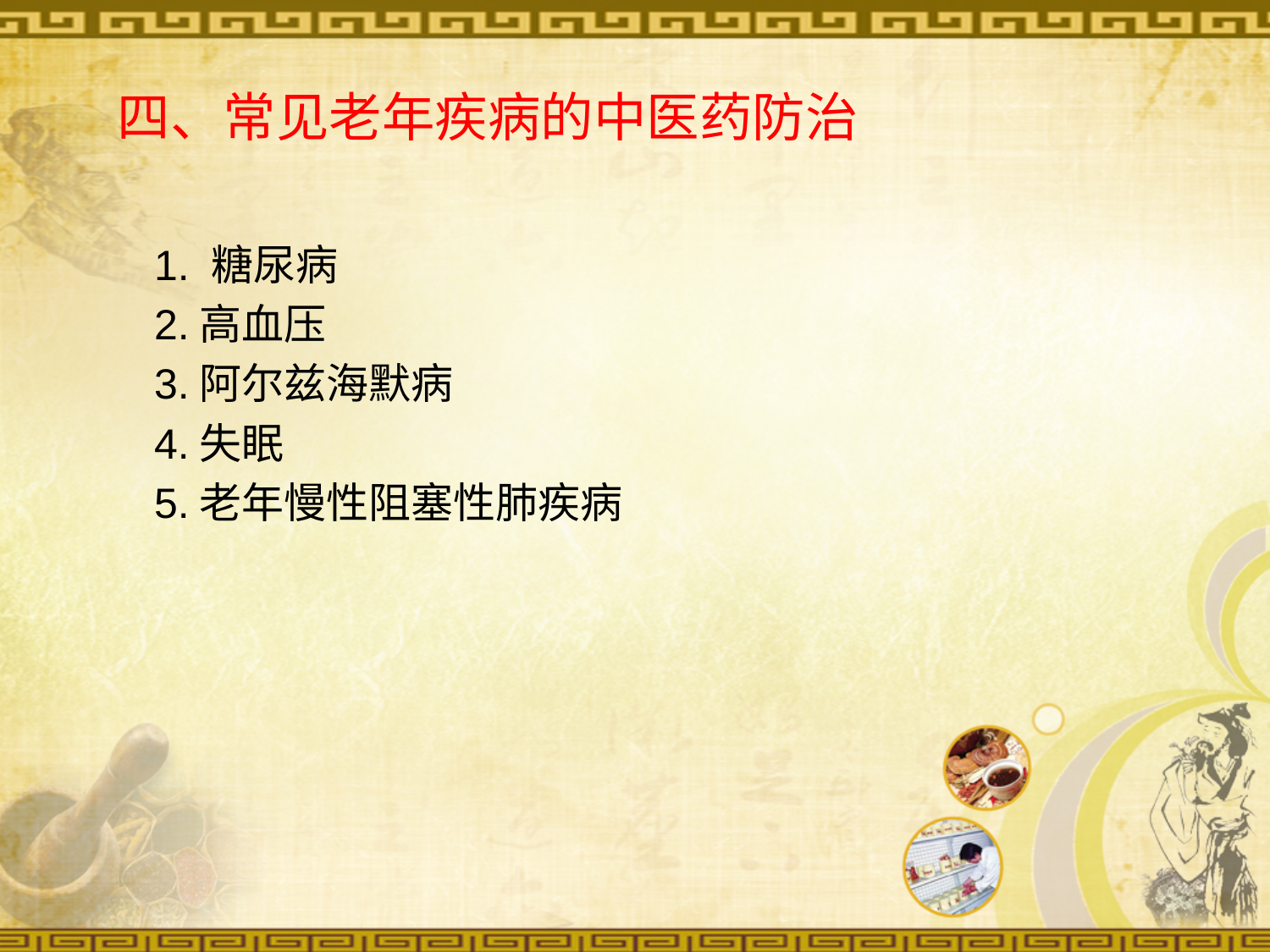

四、常见老年疾病的中医药防治
1. 糖尿病
2.高血压
3.阿尔兹海默病
4.失眠
5.老年慢性阻塞性肺疾病